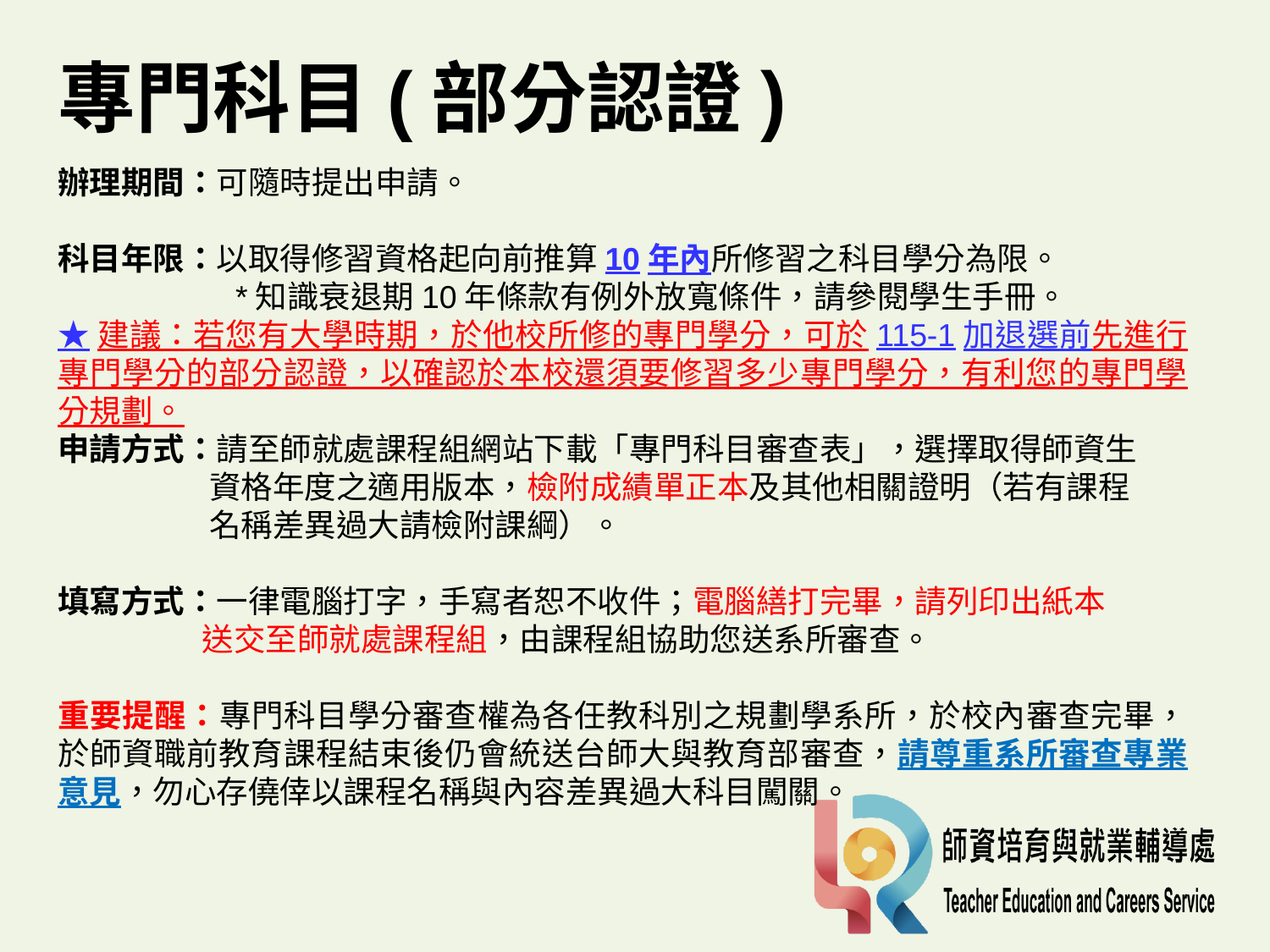

# 專門科目(部分認證)
辦理期間：可隨時提出申請。

科目年限：以取得修習資格起向前推算10年內所修習之科目學分為限。
                    *知識衰退期10年條款有例外放寬條件，請參閱學生手冊。
★建議：若您有大學時期，於他校所修的專門學分，可於115-1加退選前先進行專門學分的部分認證，以確認於本校還須要修習多少專門學分，有利您的專門學分規劃。
申請方式：請至師就處課程組網站下載「專門科目審查表」，選擇取得師資生
                    資格年度之適用版本，檢附成績單正本及其他相關證明（若有課程
                    名稱差異過大請檢附課綱）。

填寫方式：一律電腦打字，手寫者恕不收件；電腦繕打完畢，請列印出紙本
                   送交至師就處課程組，由課程組協助您送系所審查。

重要提醒：專門科目學分審查權為各任教科別之規劃學系所，於校內審查完畢，於師資職前教育課程結束後仍會統送台師大與教育部審查，請尊重系所審查專業意見，勿心存僥倖以課程名稱與內容差異過大科目闖關。